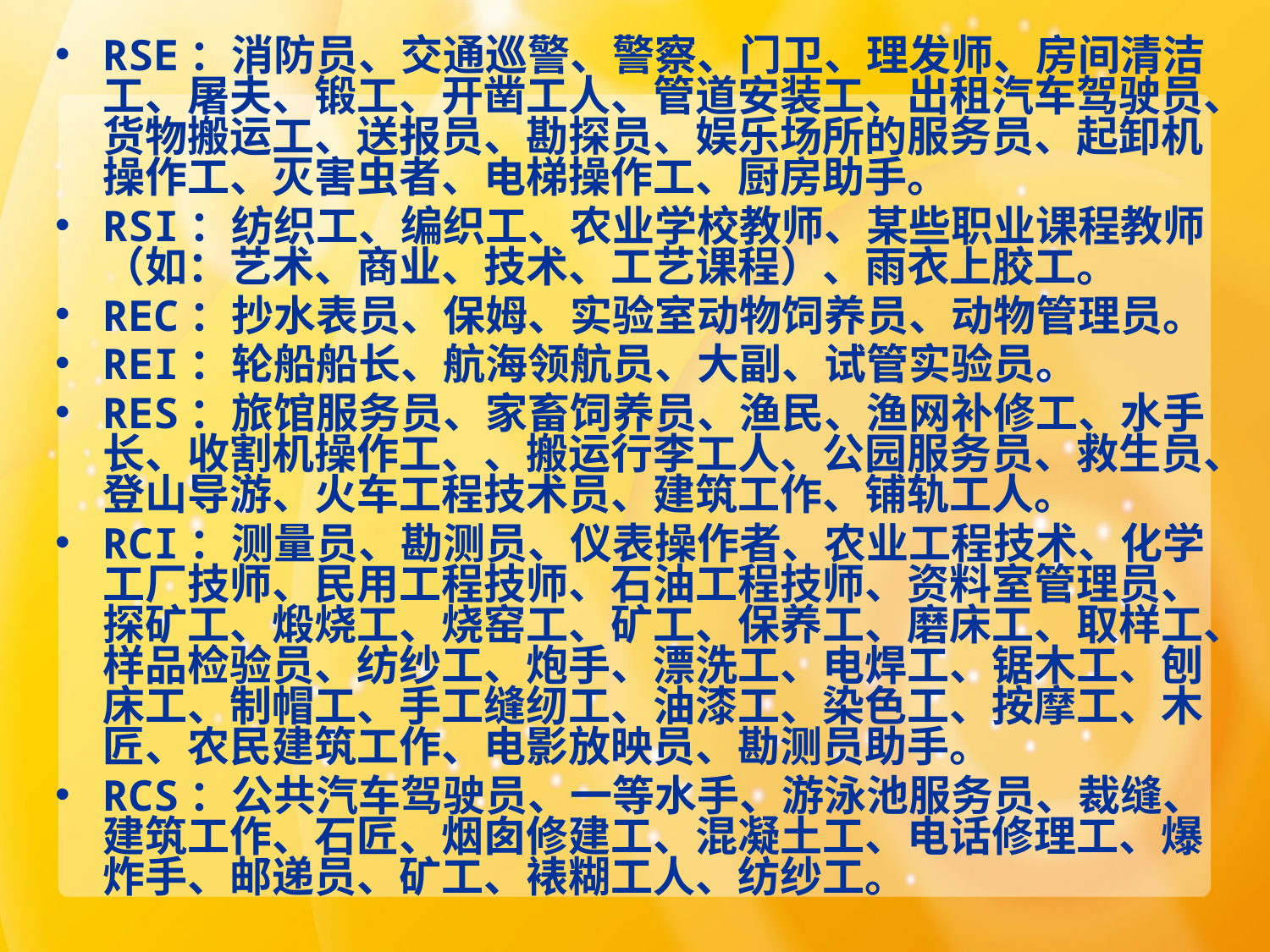

RSE：消防员、交通巡警、警察、门卫、理发师、房间清洁工、屠夫、锻工、开凿工人、管道安装工、出租汽车驾驶员、货物搬运工、送报员、勘探员、娱乐场所的服务员、起卸机操作工、灭害虫者、电梯操作工、厨房助手。
RSI：纺织工、编织工、农业学校教师、某些职业课程教师（如：艺术、商业、技术、工艺课程）、雨衣上胶工。
REC：抄水表员、保姆、实验室动物饲养员、动物管理员。
REI：轮船船长、航海领航员、大副、试管实验员。
RES：旅馆服务员、家畜饲养员、渔民、渔网补修工、水手长、收割机操作工、、搬运行李工人、公园服务员、救生员、登山导游、火车工程技术员、建筑工作、铺轨工人。
RCI：测量员、勘测员、仪表操作者、农业工程技术、化学工厂技师、民用工程技师、石油工程技师、资料室管理员、探矿工、煅烧工、烧窑工、矿工、保养工、磨床工、取样工、样品检验员、纺纱工、炮手、漂洗工、电焊工、锯木工、刨床工、制帽工、手工缝纫工、油漆工、染色工、按摩工、木匠、农民建筑工作、电影放映员、勘测员助手。
RCS：公共汽车驾驶员、一等水手、游泳池服务员、裁缝、建筑工作、石匠、烟囱修建工、混凝土工、电话修理工、爆炸手、邮递员、矿工、裱糊工人、纺纱工。
#